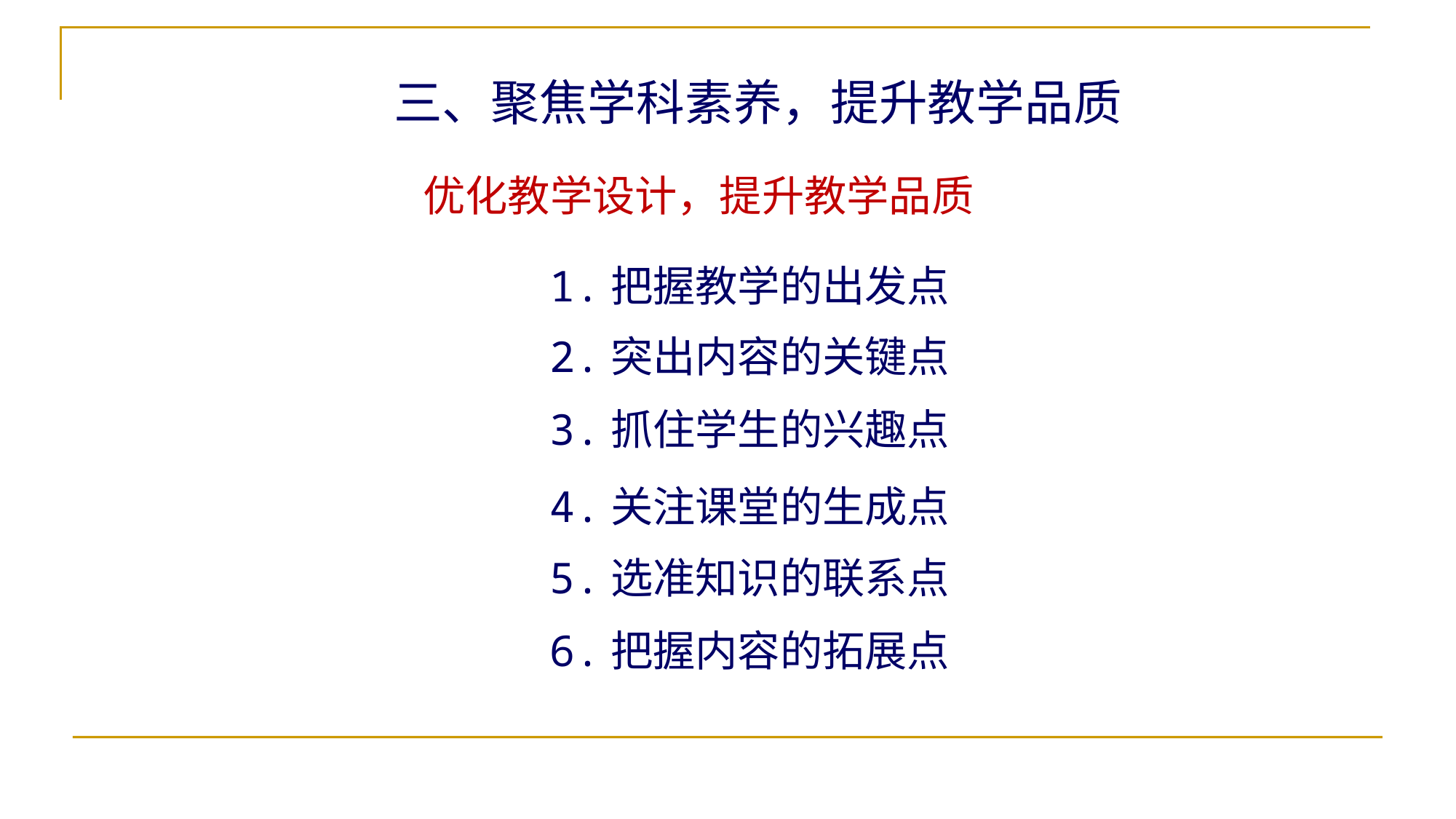

三、聚焦学科素养，提升教学品质
     优化教学设计，提升教学品质
1.把握教学的出发点
2.突出内容的关键点
3.抓住学生的兴趣点
4.关注课堂的生成点
5.选准知识的联系点
6.把握内容的拓展点